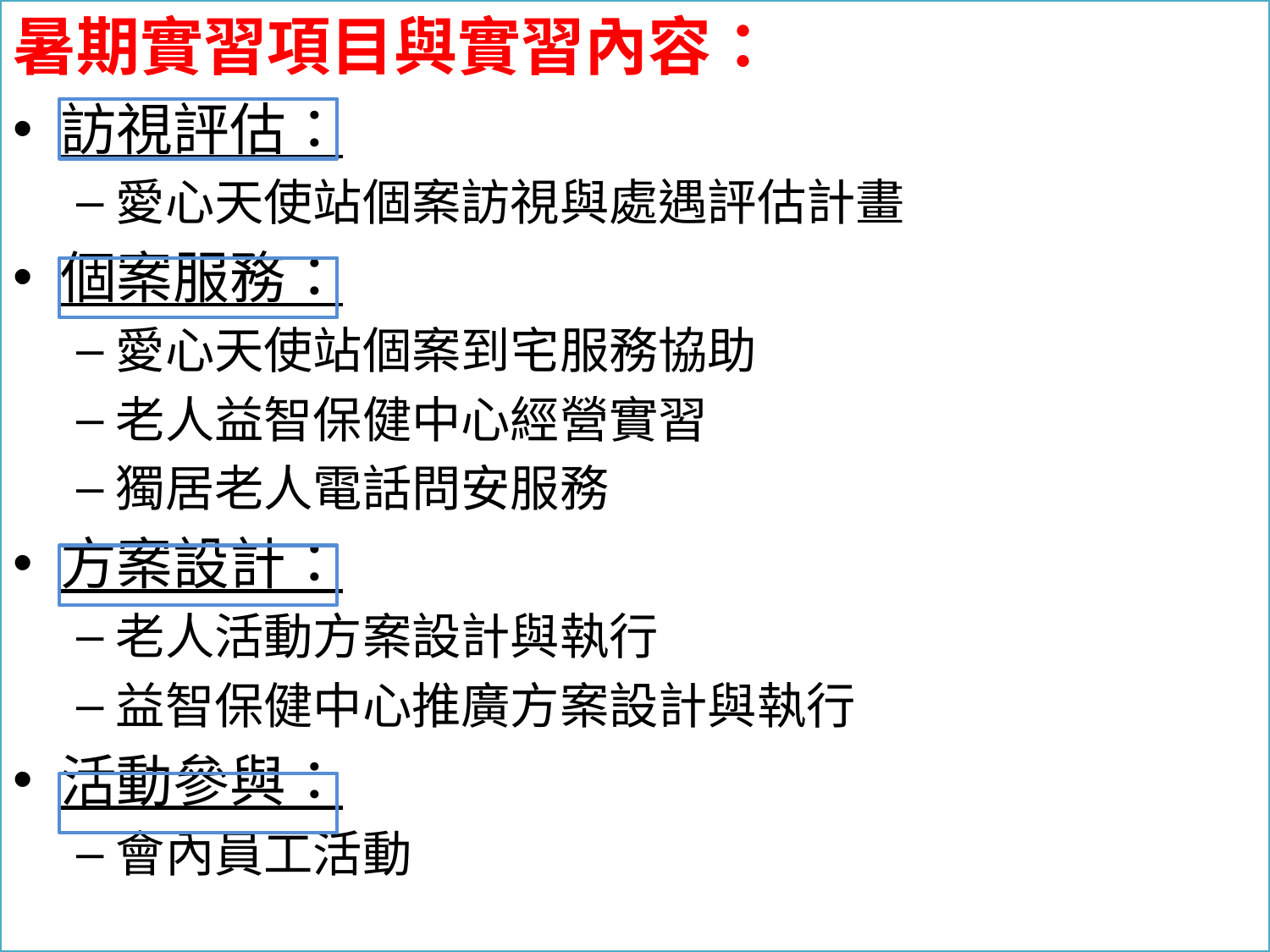

暑期實習項目與實習內容：
訪視評估：
愛心天使站個案訪視與處遇評估計畫
個案服務：
愛心天使站個案到宅服務協助
老人益智保健中心經營實習
獨居老人電話問安服務
方案設計：
老人活動方案設計與執行
益智保健中心推廣方案設計與執行
活動參與：
會內員工活動